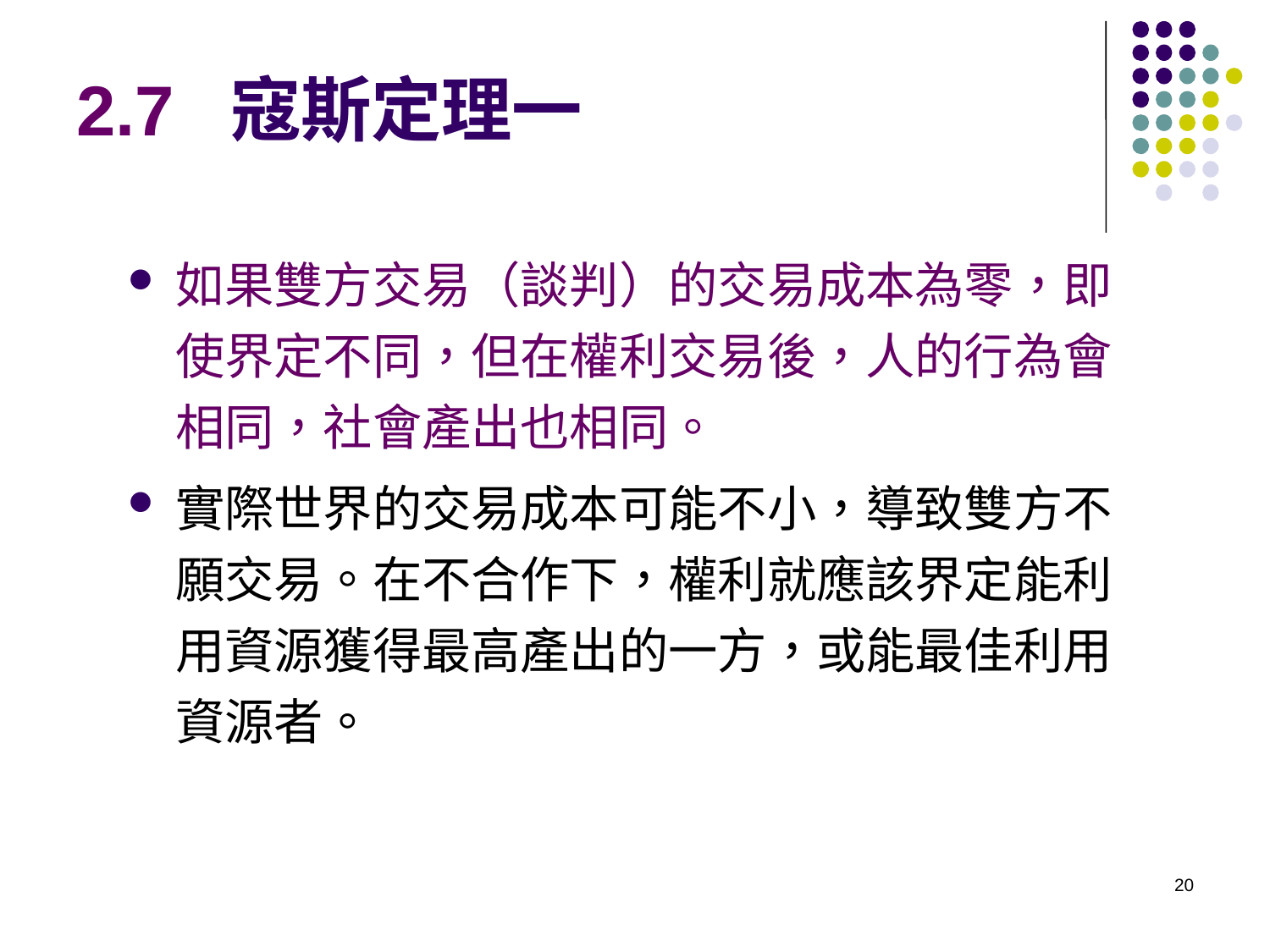

# 2.7  寇斯定理一
如果雙方交易（談判）的交易成本為零，即使界定不同，但在權利交易後，人的行為會相同，社會產出也相同。
實際世界的交易成本可能不小，導致雙方不願交易。在不合作下，權利就應該界定能利用資源獲得最高產出的一方，或能最佳利用資源者。
20